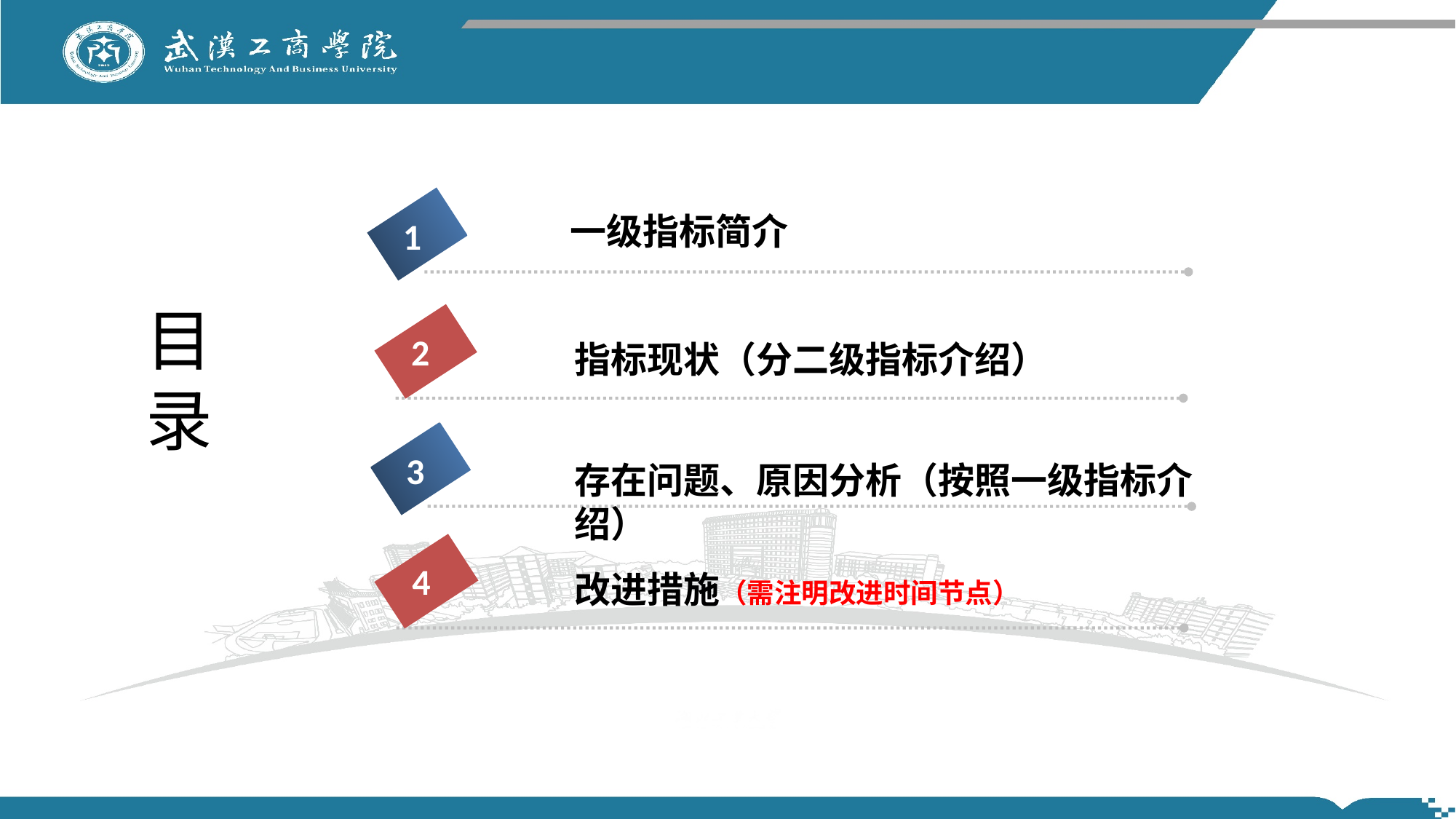

# 目 录
一级指标简介

2

1

指标现状（分二级指标介绍）

3

存在问题、原因分析（按照一级指标介绍）

4

改进措施（需注明改进时间节点）
5
5